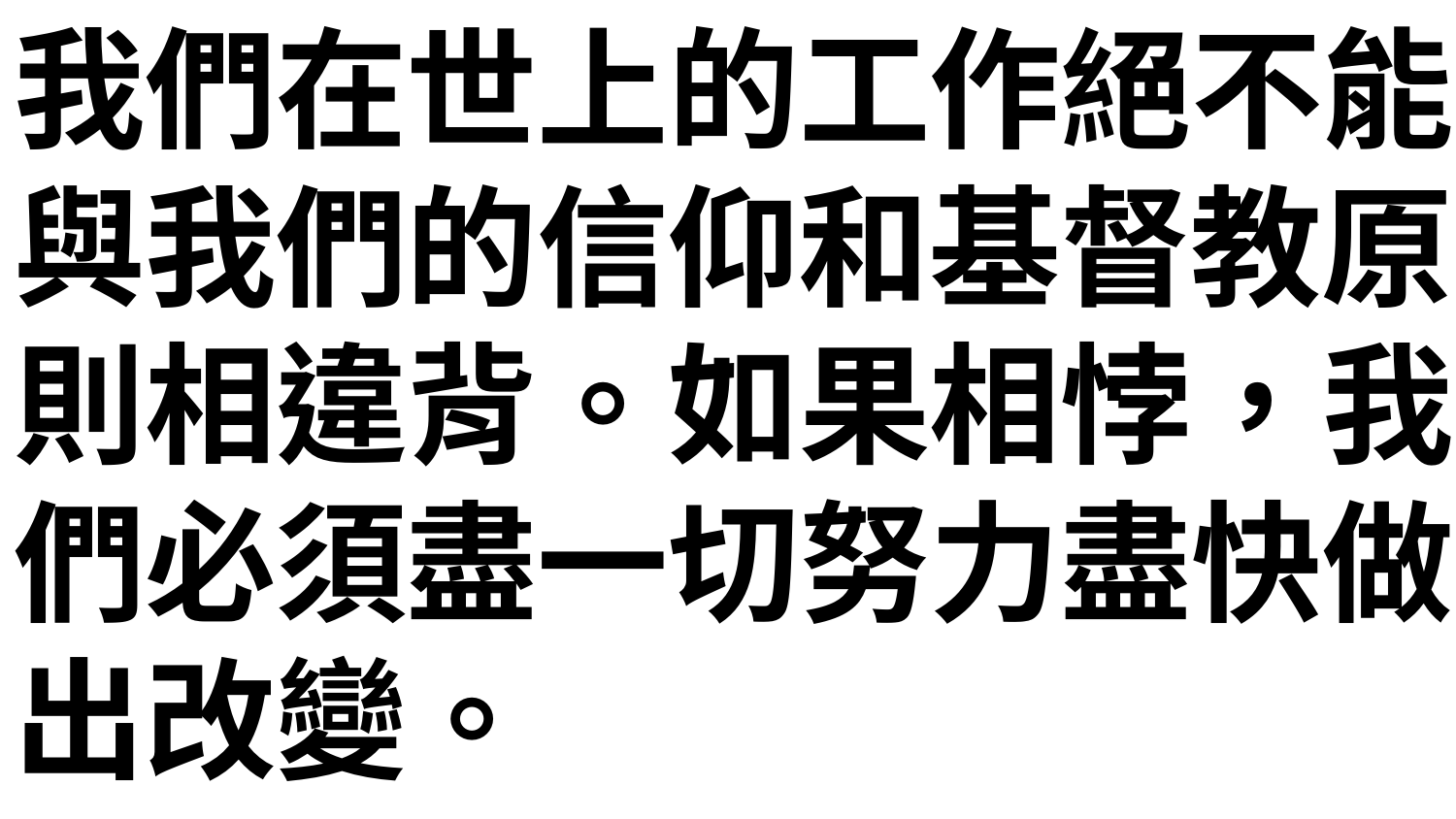

我們在世上的工作絕不能與我們的信仰和基督教原則相違背。如果相悖，我們必須盡一切努力盡快做出改變。